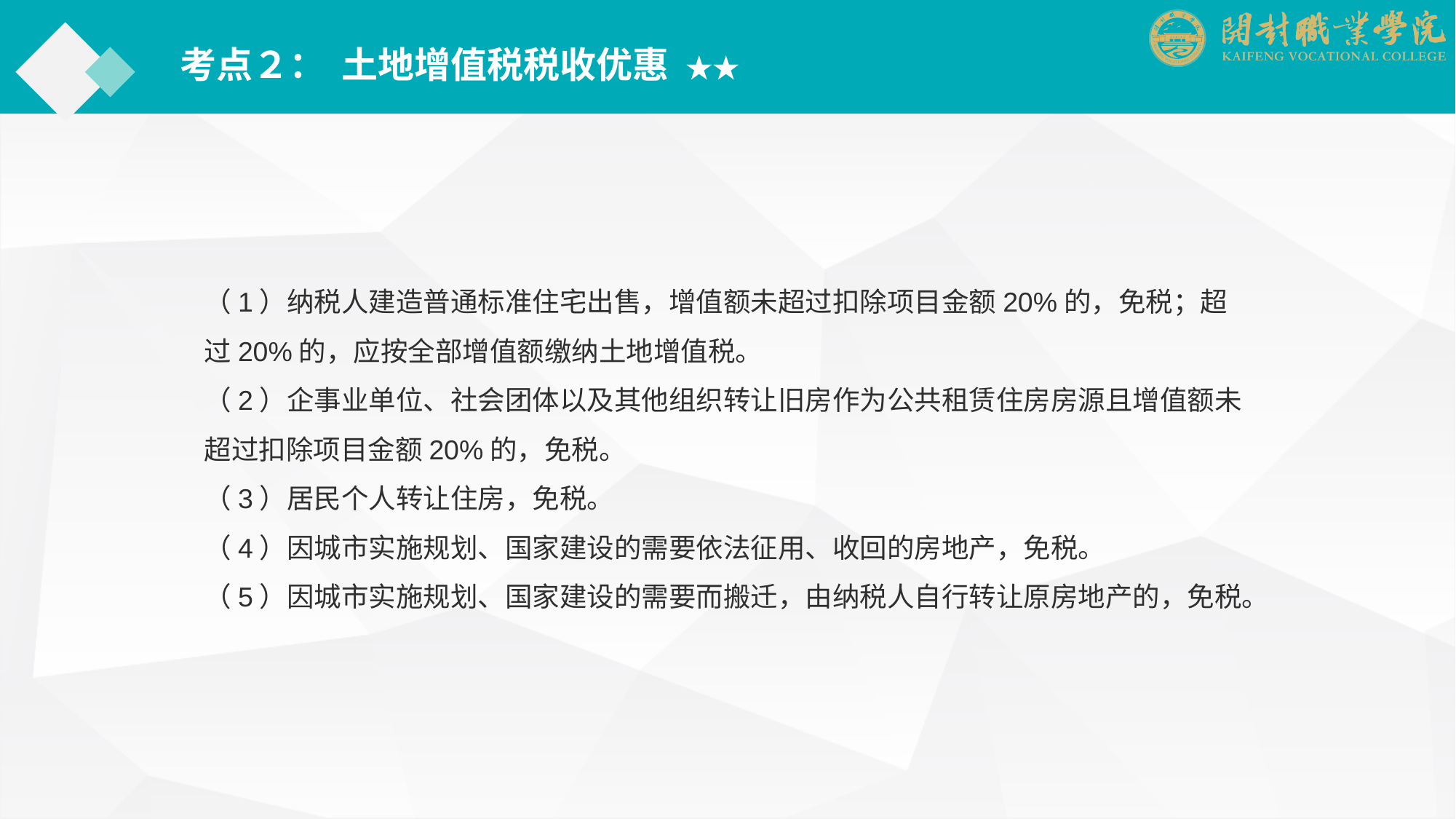

考点２：  土地增值税税收优惠  ★★
（1）纳税人建造普通标准住宅出售，增值额未超过扣除项目金额20%的，免税；超过20%的，应按全部增值额缴纳土地增值税。
（2）企事业单位、社会团体以及其他组织转让旧房作为公共租赁住房房源且增值额未超过扣除项目金额20%的，免税。
（3）居民个人转让住房，免税。
（4）因城市实施规划、国家建设的需要依法征用、收回的房地产，免税。
（5）因城市实施规划、国家建设的需要而搬迁，由纳税人自行转让原房地产的，免税。